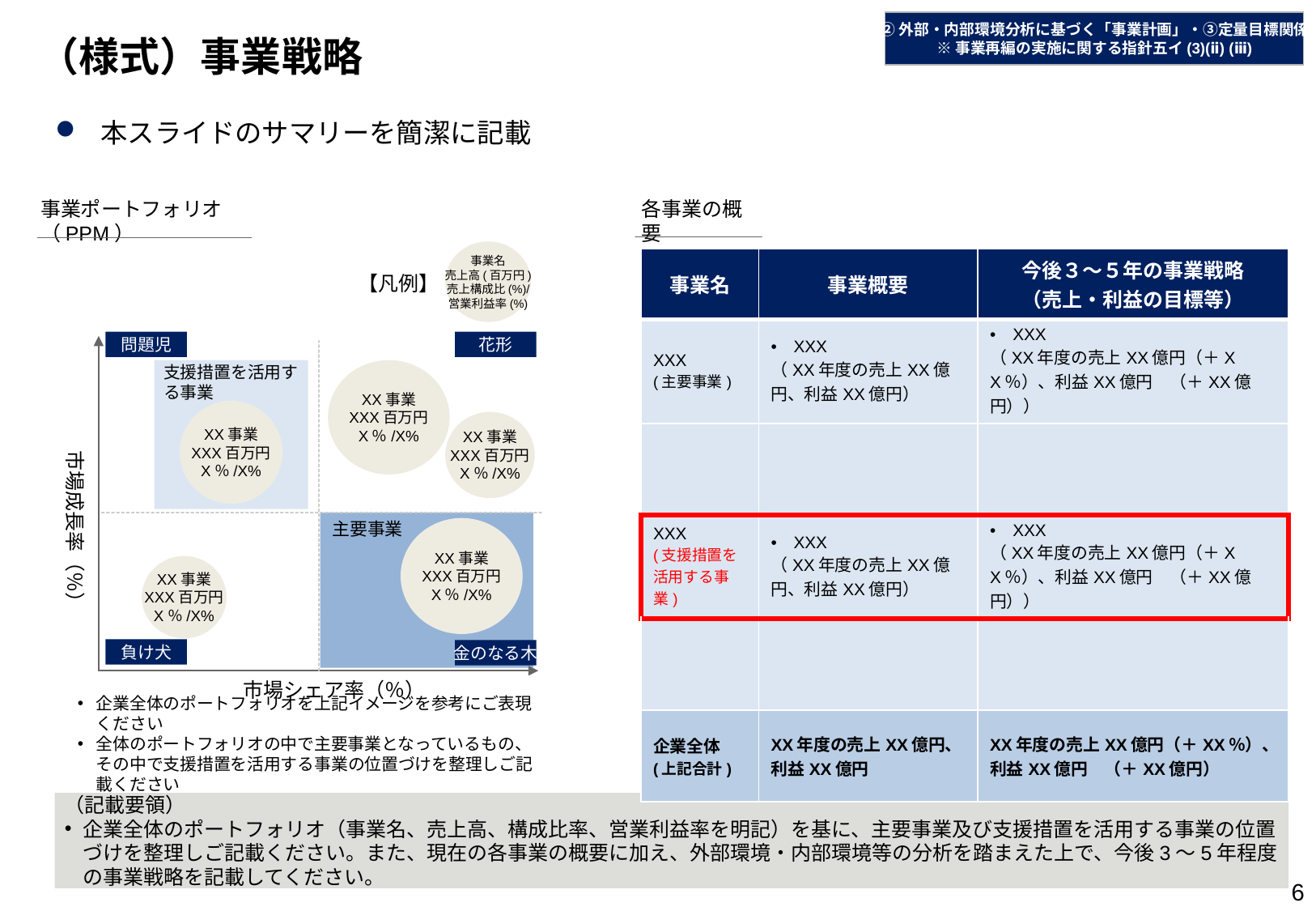

②外部・内部環境分析に基づく「事業計画」・③定量目標関係
※事業再編の実施に関する指針五イ(3)(ⅱ) (ⅲ)
# （様式）事業戦略
本スライドのサマリーを簡潔に記載
事業ポートフォリオ（PPM）
各事業の概要
事業名
売上高(百万円)
売上構成比(%)/
営業利益率(%)
| 事業名 | 事業概要 | 今後３～５年の事業戦略 （売上・利益の目標等） |
| --- | --- | --- |
| XXX (主要事業) | XXX （XX年度の売上XX億円、利益XX億円） | XXX （XX年度の売上XX億円（＋XX％）、利益XX億円　（＋XX億円）） |
|  |  |  |
| XXX (支援措置を活用する事業) | XXX （XX年度の売上XX億円、利益XX億円） | XXX （XX年度の売上XX億円（＋XX％）、利益XX億円　（＋XX億円）） |
|  |  |  |
| 企業全体 (上記合計) | XX年度の売上XX億円、利益XX億円 | XX年度の売上XX億円（＋XX％）、利益XX億円　（＋XX億円） |
【凡例】
問題児
花形
支援措置を活用する事業

XX事業
XXX百万円
X％/X%

XX事業
XXX百万円
X％/X%
XX事業
XXX百万円
X％/X%
市場成長率（％）
主要事業

XX事業
XXX百万円
X％/X%
XX事業
XXX百万円
X％/X%
負け犬
金のなる木
市場シェア率（％）
企業全体のポートフォリオを上記イメージを参考にご表現ください
全体のポートフォリオの中で主要事業となっているもの、その中で支援措置を活用する事業の位置づけを整理しご記載ください
（記載要領）
企業全体のポートフォリオ（事業名、売上高、構成比率、営業利益率を明記）を基に、主要事業及び支援措置を活用する事業の位置づけを整理しご記載ください。また、現在の各事業の概要に加え、外部環境・内部環境等の分析を踏まえた上で、今後3～5年程度の事業戦略を記載してください。
6